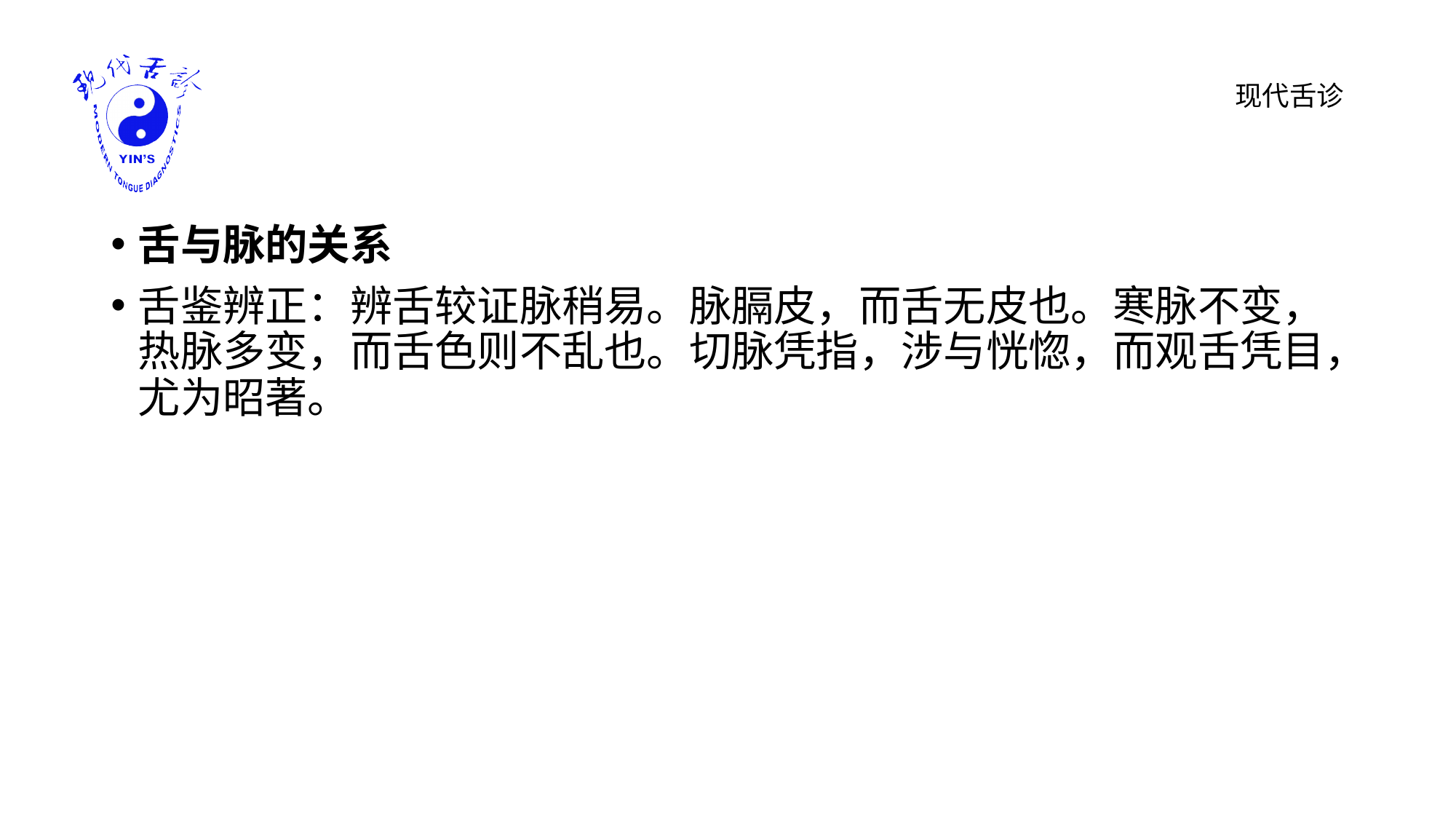

舌与脉的关系
舌鉴辨正：辨舌较证脉稍易。脉膈皮，而舌无皮也。寒脉不变，热脉多变，而舌色则不乱也。切脉凭指，涉与恍惚，而观舌凭目，尤为昭著。